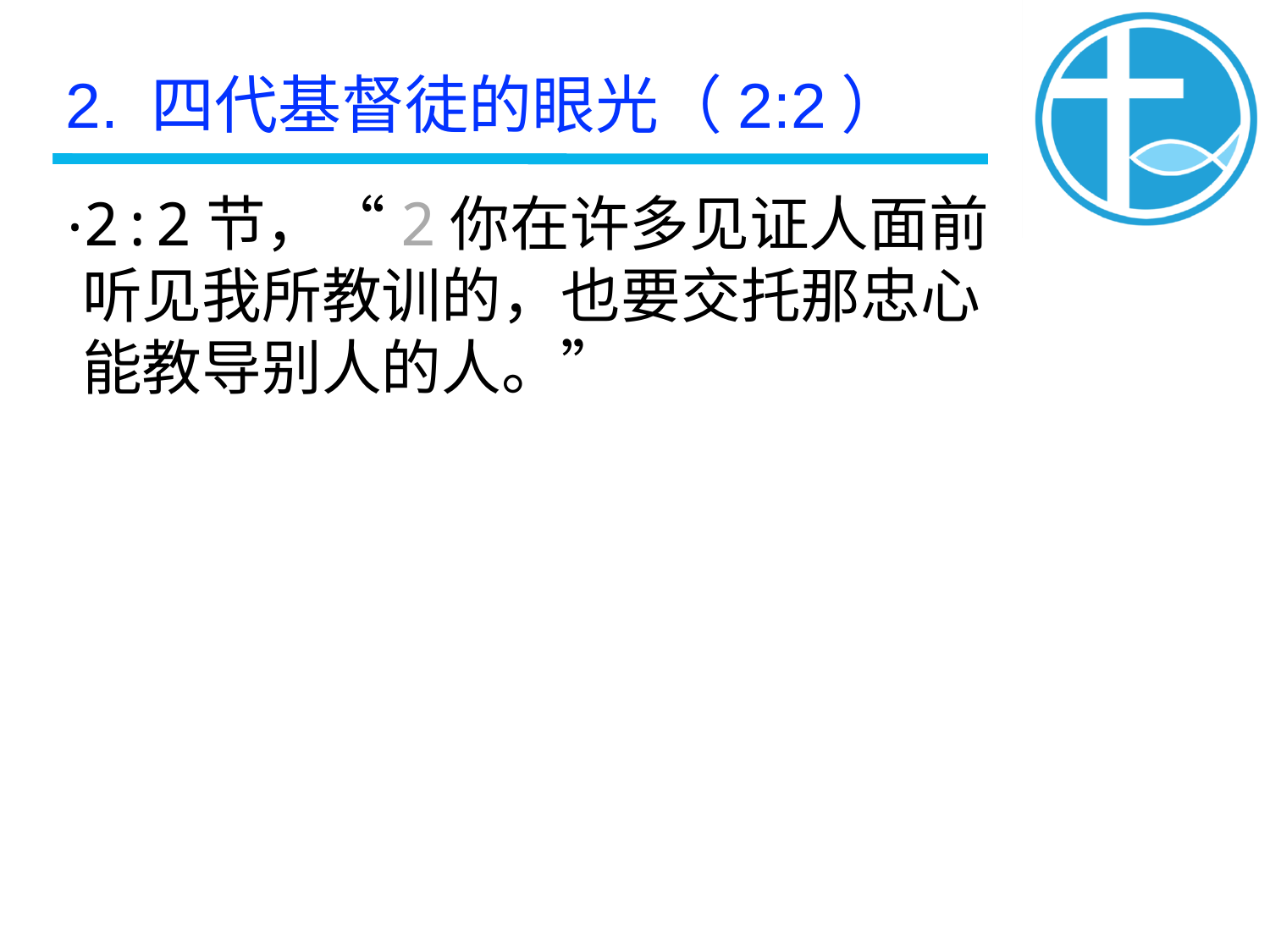

2. 四代基督徒的眼光（2:2）
2:2节，“2你在许多见证人面前听见我所教训的，也要交托那忠心能教导别人的人。”